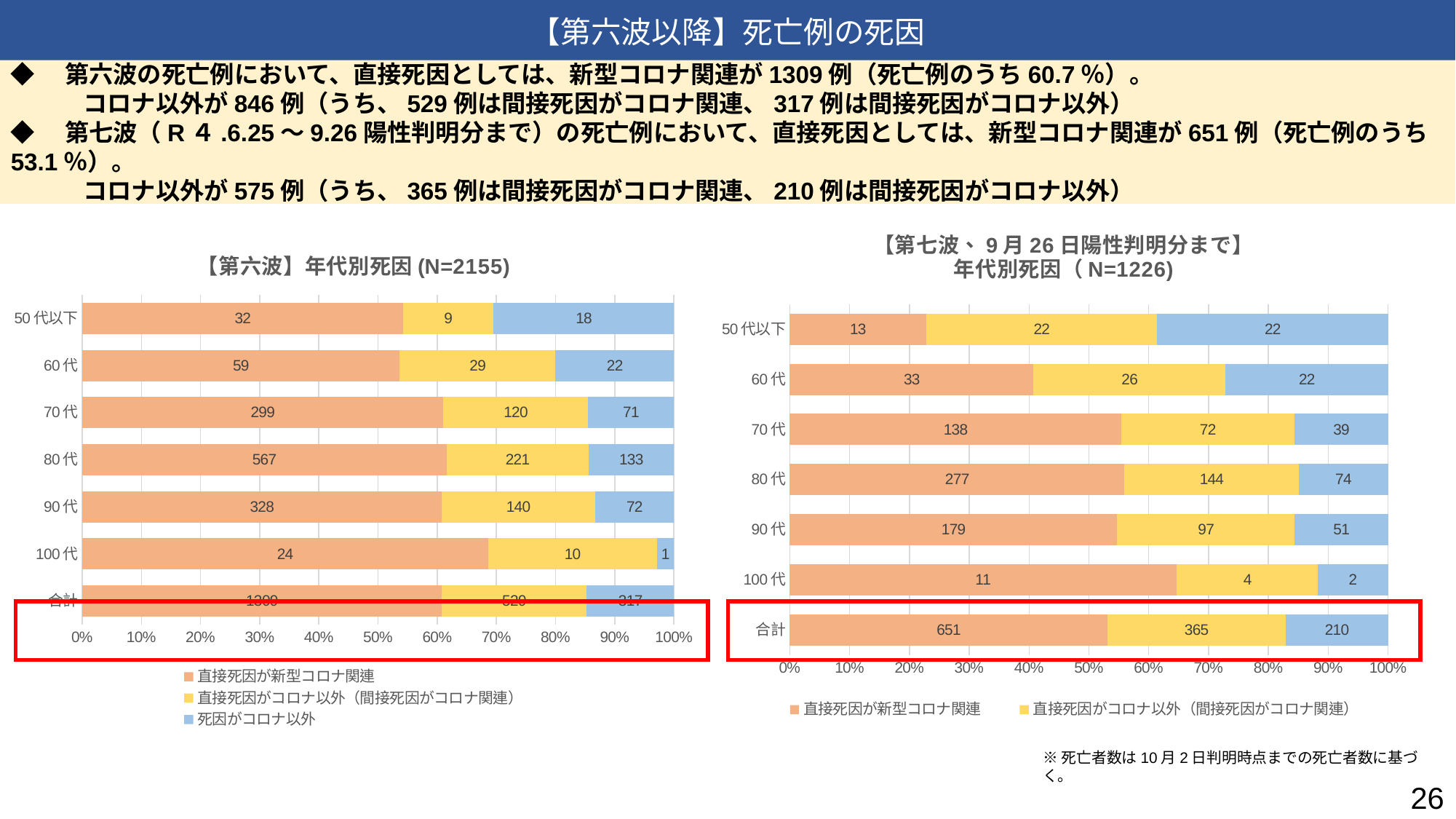

【第六波以降】死亡例の死因
◆　第六波の死亡例において、直接死因としては、新型コロナ関連が1309例（死亡例のうち60.7％）。
　　　コロナ以外が846例（うち、529例は間接死因がコロナ関連、317例は間接死因がコロナ以外）
◆　第七波（R４.6.25～9.26陽性判明分まで）の死亡例において、直接死因としては、新型コロナ関連が651例（死亡例のうち53.1％）。
　　　コロナ以外が575例（うち、365例は間接死因がコロナ関連、210例は間接死因がコロナ以外）

### Chart: 【第七波、9月26日陽性判明分まで】
年代別死因（N=1226)

| Category | 直接死因が新型コロナ関連 | 直接死因がコロナ以外（間接死因がコロナ関連） | 死因がコロナ以外 |
|---|---|---|---|
| 合計 | 651.0 | 365.0 | 210.0 |
| 100代 | 11.0 | 4.0 | 2.0 |
| 90代 | 179.0 | 97.0 | 51.0 |
| 80代 | 277.0 | 144.0 | 74.0 |
| 70代 | 138.0 | 72.0 | 39.0 |
| 60代 | 33.0 | 26.0 | 22.0 |
| 50代以下 | 13.0 | 22.0 | 22.0 |

### Chart: 【第六波】年代別死因(N=2155)

| Category | 直接死因が新型コロナ関連 | 直接死因がコロナ以外（間接死因がコロナ関連） | 死因がコロナ以外 |
|---|---|---|---|
| 合計 | 1309.0 | 529.0 | 317.0 |
| 100代 | 24.0 | 10.0 | 1.0 |
| 90代 | 328.0 | 140.0 | 72.0 |
| 80代 | 567.0 | 221.0 | 133.0 |
| 70代 | 299.0 | 120.0 | 71.0 |
| 60代 | 59.0 | 29.0 | 22.0 |
| 50代以下 | 32.0 | 9.0 | 18.0 |

※死亡者数は10月2日判明時点までの死亡者数に基づく。
26